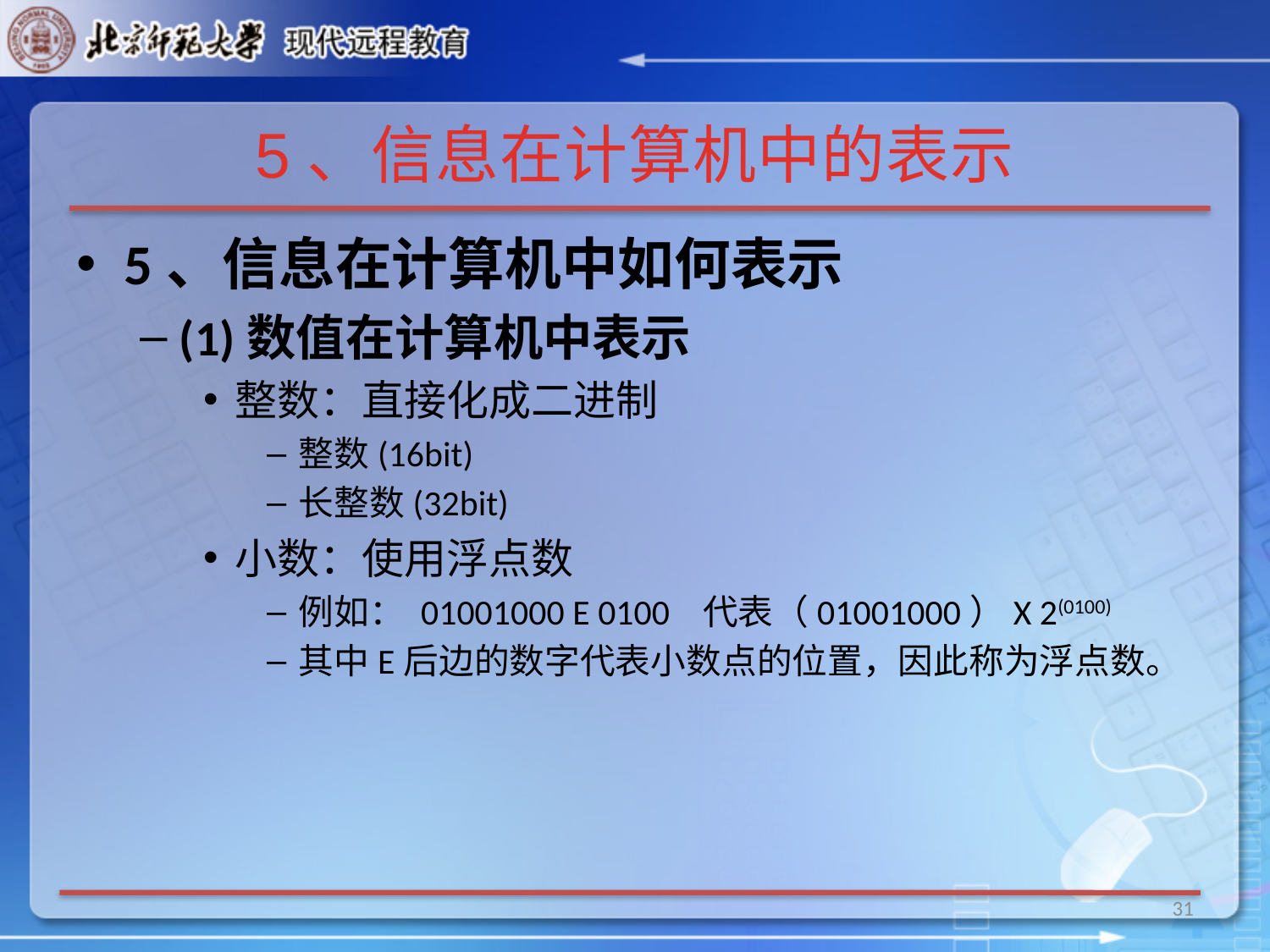

# 5、信息在计算机中的表示
5、信息在计算机中如何表示
(1)数值在计算机中表示
整数：直接化成二进制
整数(16bit)
长整数(32bit)
小数：使用浮点数
例如： 01001000 E 0100   代表（01001000）X 2(0100)
其中E后边的数字代表小数点的位置，因此称为浮点数。
31